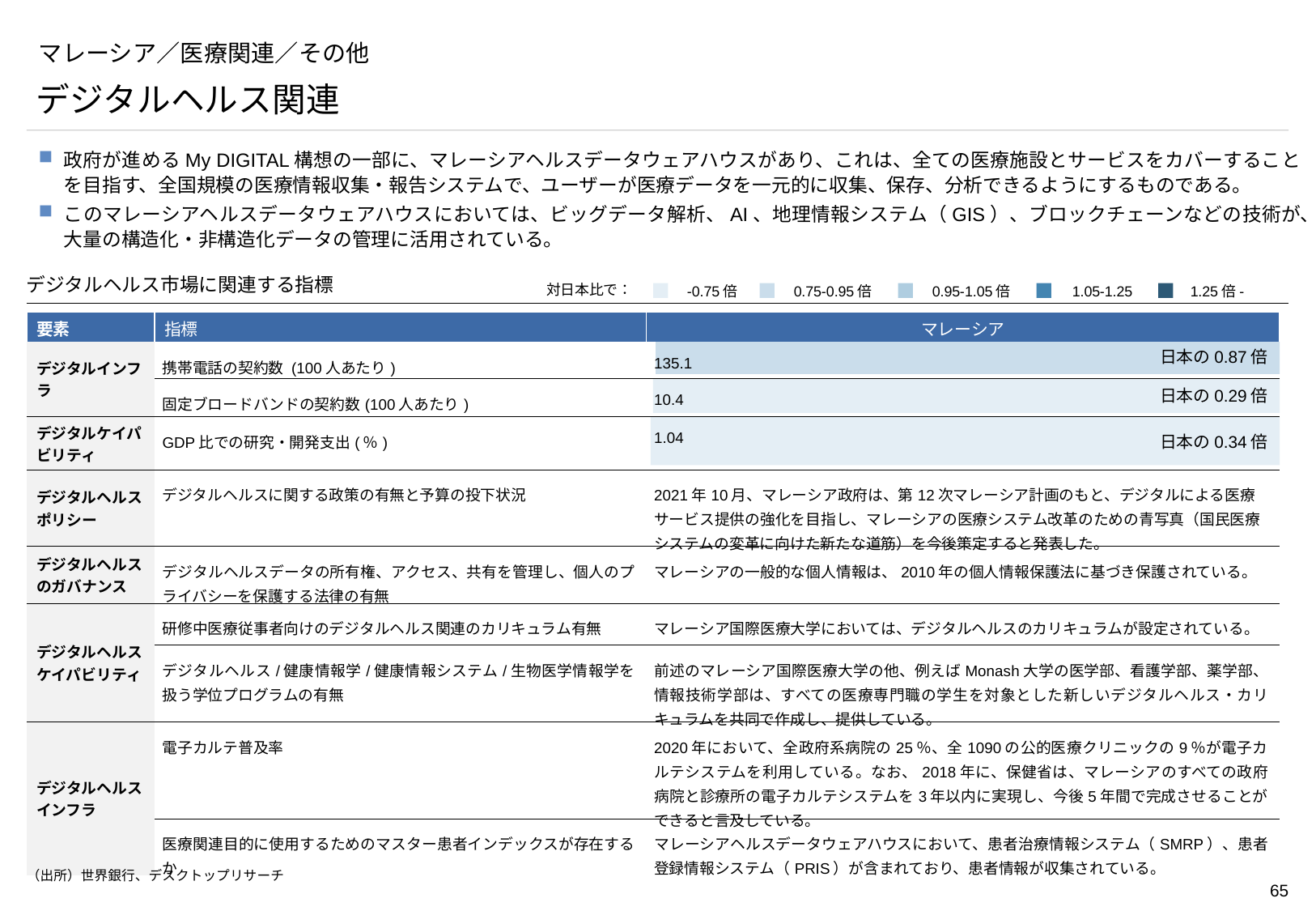

# マレーシア／医療関連／その他
デジタルヘルス関連
政府が進めるMy DIGITAL構想の一部に、マレーシアヘルスデータウェアハウスがあり、これは、全ての医療施設とサービスをカバーすることを目指す、全国規模の医療情報収集・報告システムで、ユーザーが医療データを一元的に収集、保存、分析できるようにするものである。
このマレーシアヘルスデータウェアハウスにおいては、ビッグデータ解析、AI、地理情報システム（GIS）、ブロックチェーンなどの技術が、大量の構造化・非構造化データの管理に活用されている。
デジタルヘルス市場に関連する指標
対日本比で：
-0.75倍

0.75-0.95倍

0.95-1.05倍

1.05-1.25

1.25倍-

| 要素 | 指標 | マレーシア |
| --- | --- | --- |
| デジタルインフラ | 携帯電話の契約数 (100人あたり) | 135.1 |
| デジタルケイパビリティ | 固定ブロードバンドの契約数(100人あたり) | 10.4 |
| デジタルケイパビリティ | GDP比での研究・開発支出(％) | 1.04 |
| デジタルヘルスポリシー | デジタルヘルスに関する政策の有無と予算の投下状況 | 2021年10月、マレーシア政府は、第12次マレーシア計画のもと、デジタルによる医療サービス提供の強化を目指し、マレーシアの医療システム改革のための青写真（国民医療システムの変革に向けた新たな道筋）を今後策定すると発表した。 |
| デジタルヘルスのガバナンス | デジタルヘルスデータの所有権、アクセス、共有を管理し、個人のプライバシーを保護する法律の有無 | マレーシアの一般的な個人情報は、2010年の個人情報保護法に基づき保護されている。 |
| デジタルヘルスケイパビリティ | 研修中医療従事者向けのデジタルヘルス関連のカリキュラム有無 | マレーシア国際医療大学においては、デジタルヘルスのカリキュラムが設定されている。 |
|  | デジタルヘルス/健康情報学/健康情報システム/生物医学情報学を扱う学位プログラムの有無 | 前述のマレーシア国際医療大学の他、例えばMonash大学の医学部、看護学部、薬学部、情報技術学部は、すべての医療専門職の学生を対象とした新しいデジタルヘルス・カリキュラムを共同で作成し、提供している。 |
| デジタルヘルスインフラ | 電子カルテ普及率 | 2020年において、全政府系病院の25％、全1090の公的医療クリニックの9％が電子カルテシステムを利用している。なお、2018年に、保健省は、マレーシアのすべての政府病院と診療所の電子カルテシステムを3年以内に実現し、今後5年間で完成させることができると言及している。 |
|  | 医療関連目的に使用するためのマスター患者インデックスが存在するか | マレーシアヘルスデータウェアハウスにおいて、患者治療情報システム（SMRP）、患者登録情報システム（PRIS）が含まれており、患者情報が収集されている。 |
日本の0.87倍
日本の0.29倍
日本の0.34倍
（出所）世界銀行、デスクトップリサーチ